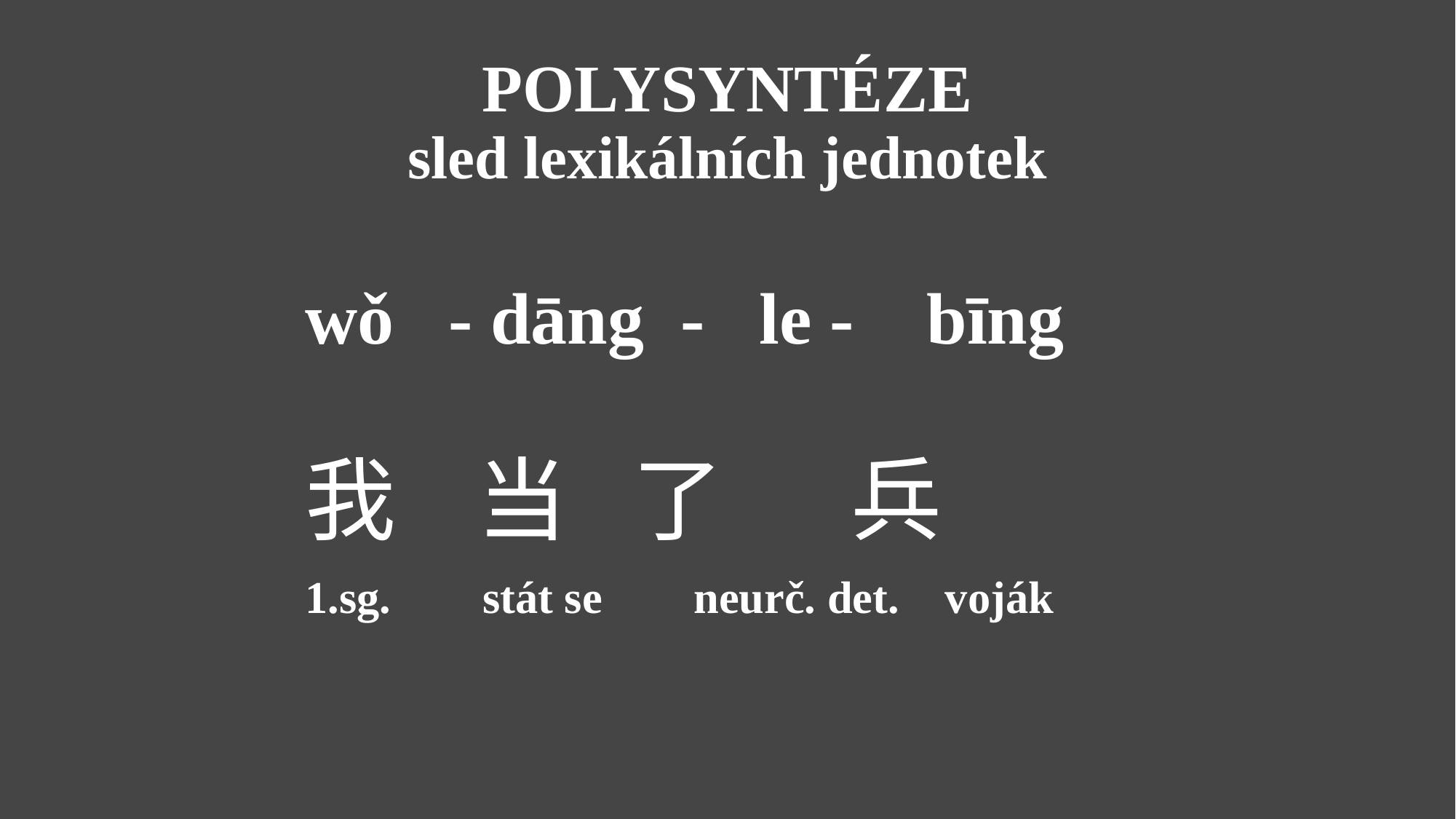

# POLYSYNTÉZE sled lexikálních jednotek
wǒ   - dāng  -   le -    bīng
我    当  	了 	兵
1.sg.	      stát se        neurč. det.    voják